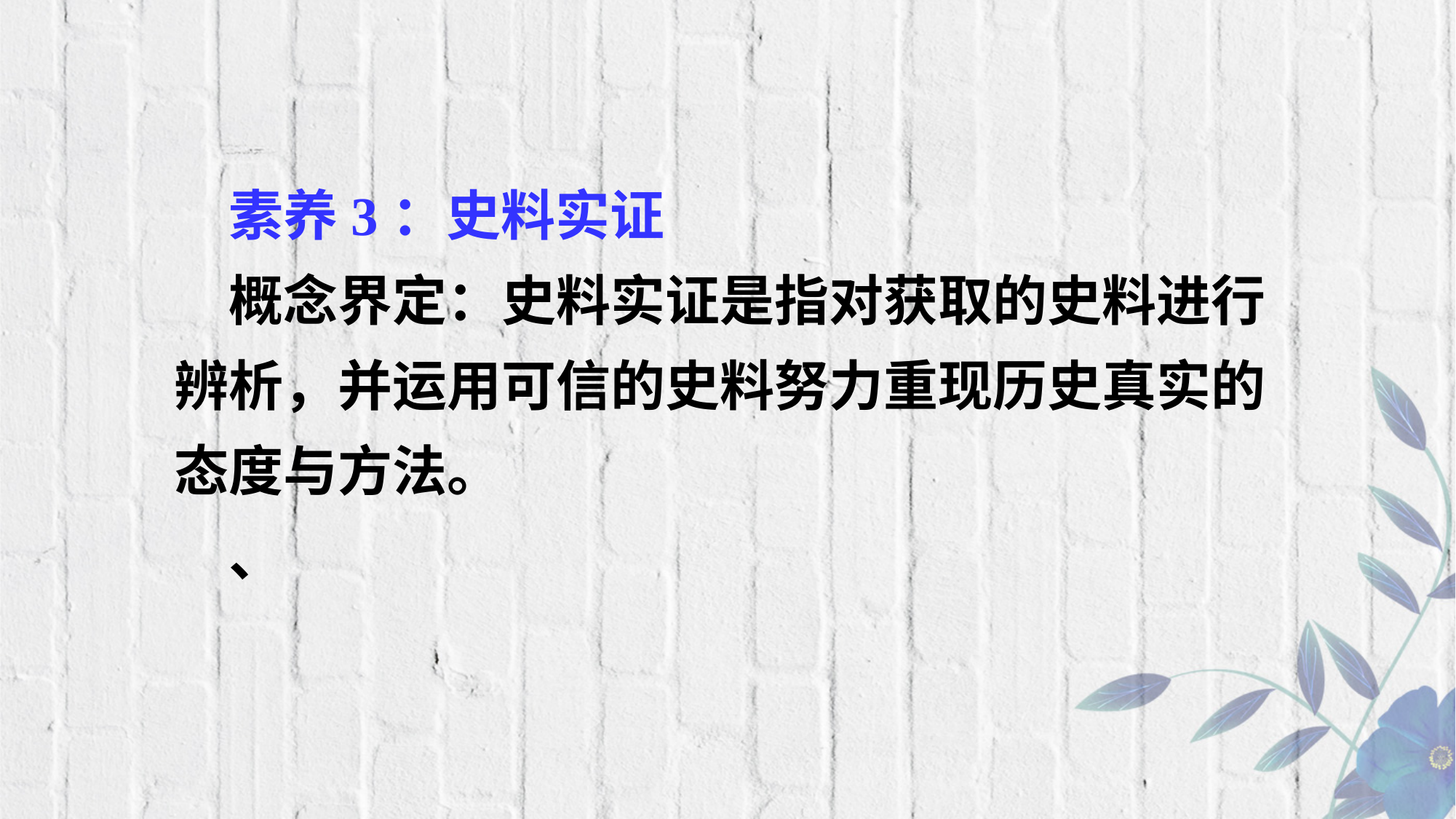

素养3：史料实证
概念界定：史料实证是指对获取的史料进行辨析，并运用可信的史料努力重现历史真实的态度与方法。
、